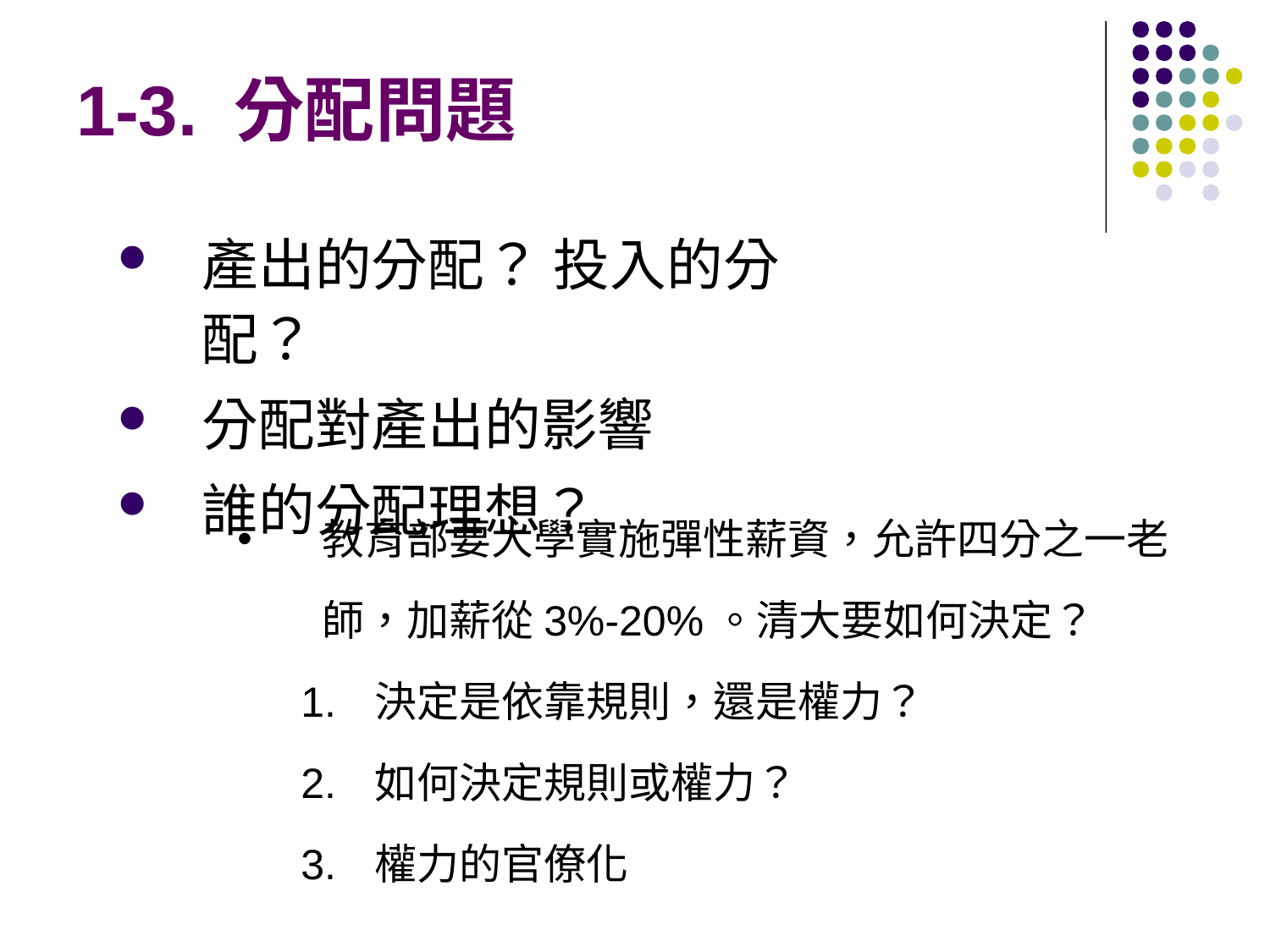

# 1-3. 分配問題
產出的分配？ 投入的分配？
分配對產出的影響
誰的分配理想？

教育部要大學實施彈性薪資，允許四分之一老師，加薪從3%-20%。清大要如何決定？
決定是依靠規則，還是權力？
如何決定規則或權力？
權力的官僚化